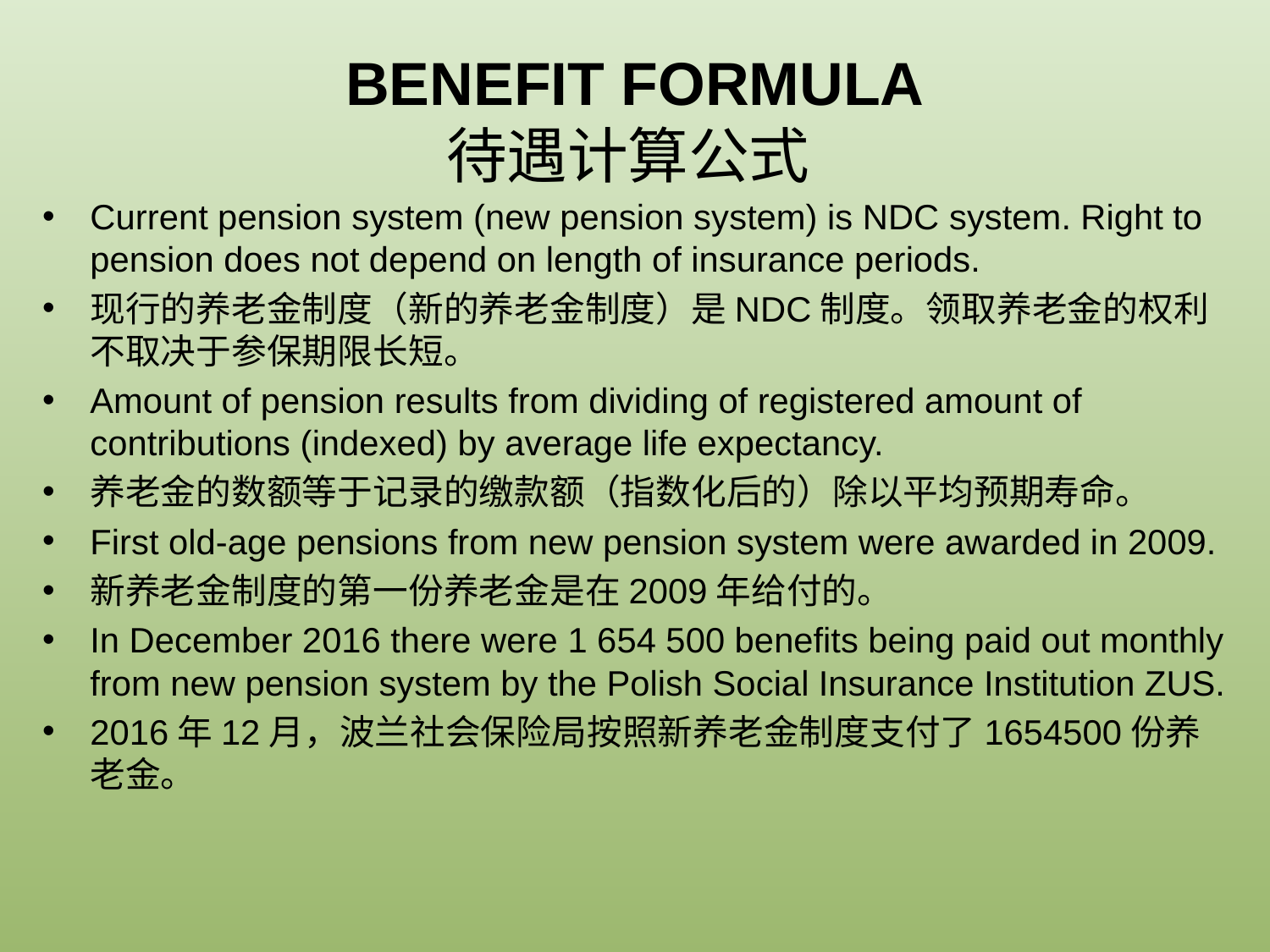

# BENEFIT FORMULA 待遇计算公式
Current pension system (new pension system) is NDC system. Right to pension does not depend on length of insurance periods.
现行的养老金制度（新的养老金制度）是NDC制度。领取养老金的权利不取决于参保期限长短。
Amount of pension results from dividing of registered amount of contributions (indexed) by average life expectancy.
养老金的数额等于记录的缴款额（指数化后的）除以平均预期寿命。
First old-age pensions from new pension system were awarded in 2009.
新养老金制度的第一份养老金是在2009年给付的。
In December 2016 there were 1 654 500 benefits being paid out monthly from new pension system by the Polish Social Insurance Institution ZUS.
2016年12月，波兰社会保险局按照新养老金制度支付了1654500份养老金。